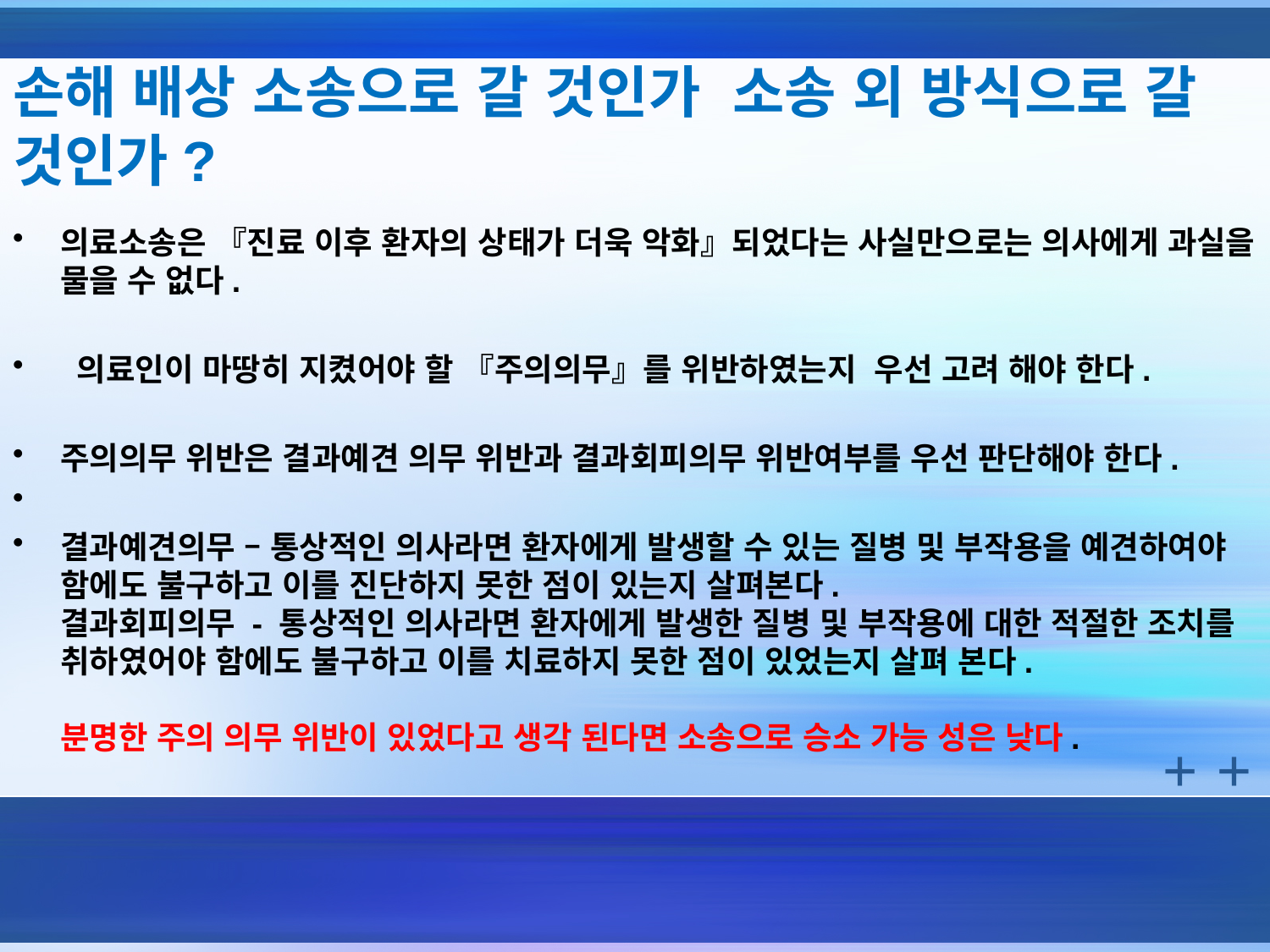

# 손해 배상 소송으로 갈 것인가  소송 외 방식으로 갈 것인가?
의료소송은 『진료 이후 환자의 상태가 더욱 악화』되었다는 사실만으로는 의사에게 과실을 물을 수 없다.

 의료인이 마땅히 지켰어야 할 『주의의무』를 위반하였는지  우선 고려 해야 한다.

주의의무 위반은 결과예견 의무 위반과 결과회피의무 위반여부를 우선 판단해야 한다.

결과예견의무 – 통상적인 의사라면 환자에게 발생할 수 있는 질병 및 부작용을 예견하여야 함에도 불구하고 이를 진단하지 못한 점이 있는지 살펴본다.
결과회피의무 - 통상적인 의사라면 환자에게 발생한 질병 및 부작용에 대한 적절한 조치를 취하였어야 함에도 불구하고 이를 치료하지 못한 점이 있었는지 살펴 본다.
분명한 주의 의무 위반이 있었다고 생각 된다면 소송으로 승소 가능 성은 낮다.